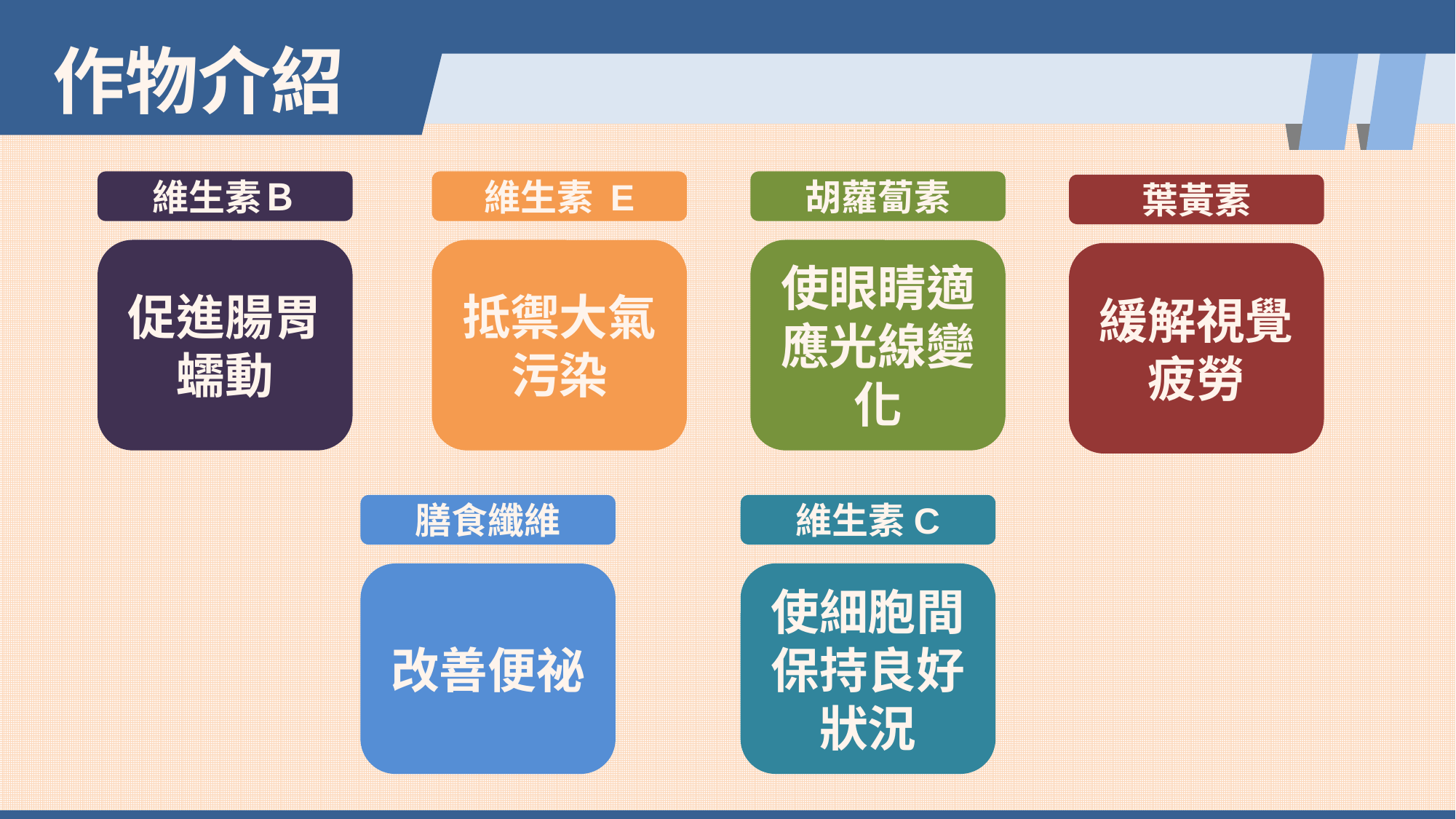

作物介紹

維生素Ｂ
維生素 E
胡蘿蔔素
葉黃素
促進腸胃蠕動
抵禦大氣污染
使眼睛適應光線變化
緩解視覺疲勞
維生素C
膳食纖維
使細胞間保持良好狀況
改善便祕